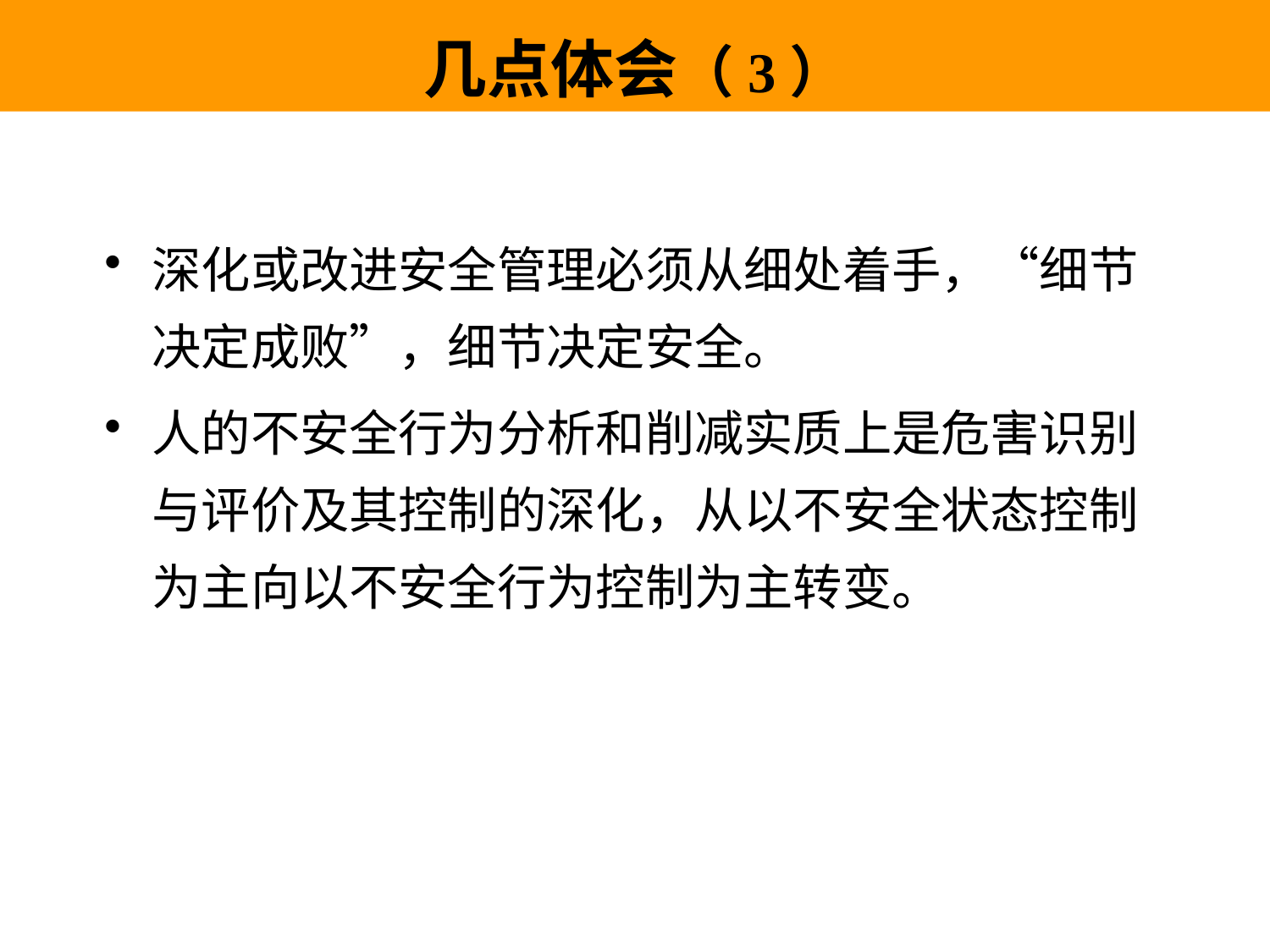

几点体会（3）
深化或改进安全管理必须从细处着手，“细节决定成败”，细节决定安全。
人的不安全行为分析和削减实质上是危害识别与评价及其控制的深化，从以不安全状态控制为主向以不安全行为控制为主转变。